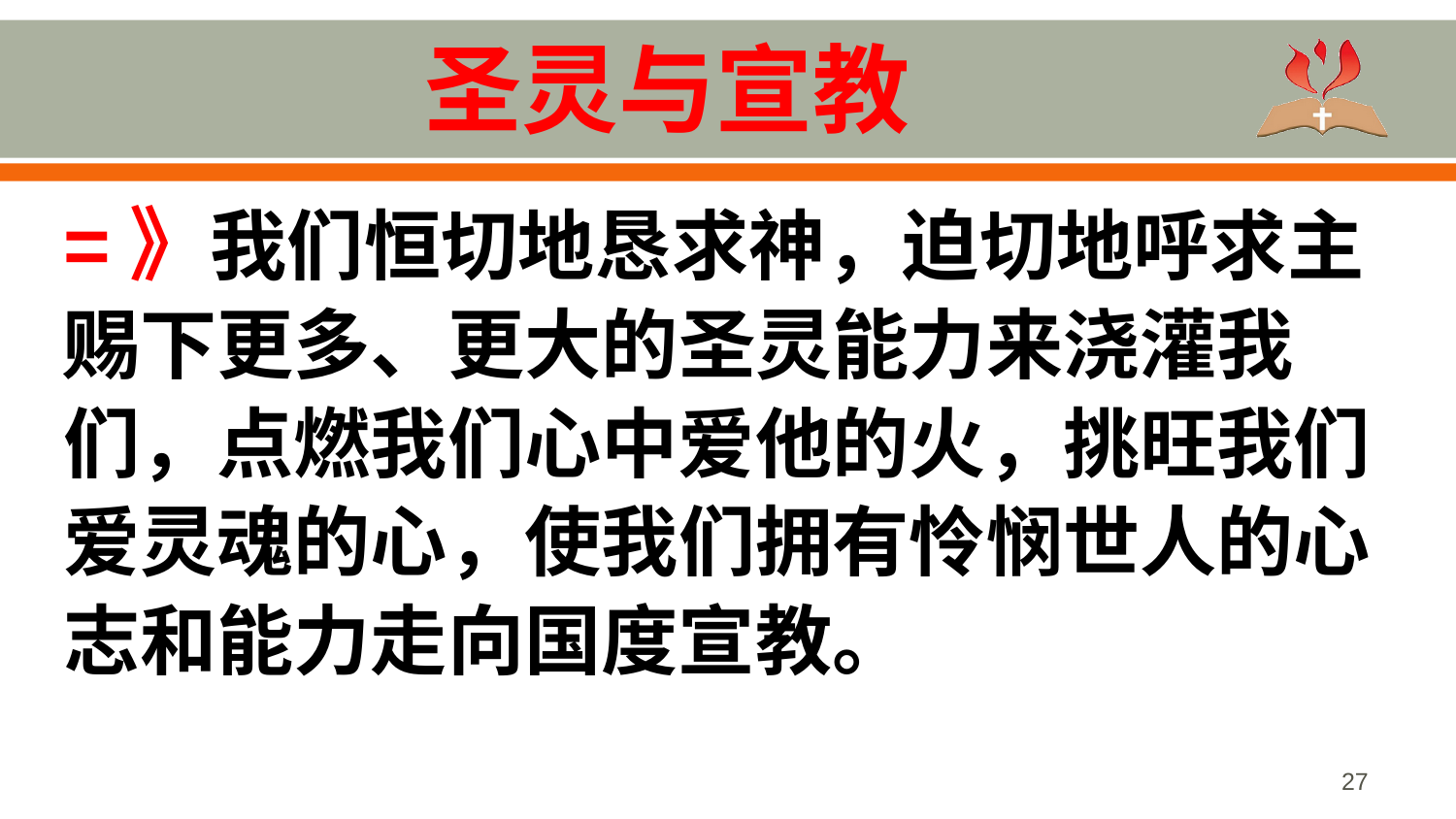

# 圣灵与宣教
=》我们恒切地恳求神，迫切地呼求主赐下更多、更大的圣灵能力来浇灌我们，点燃我们心中爱他的火，挑旺我们爱灵魂的心，使我们拥有怜悯世人的心志和能力走向国度宣教。

27